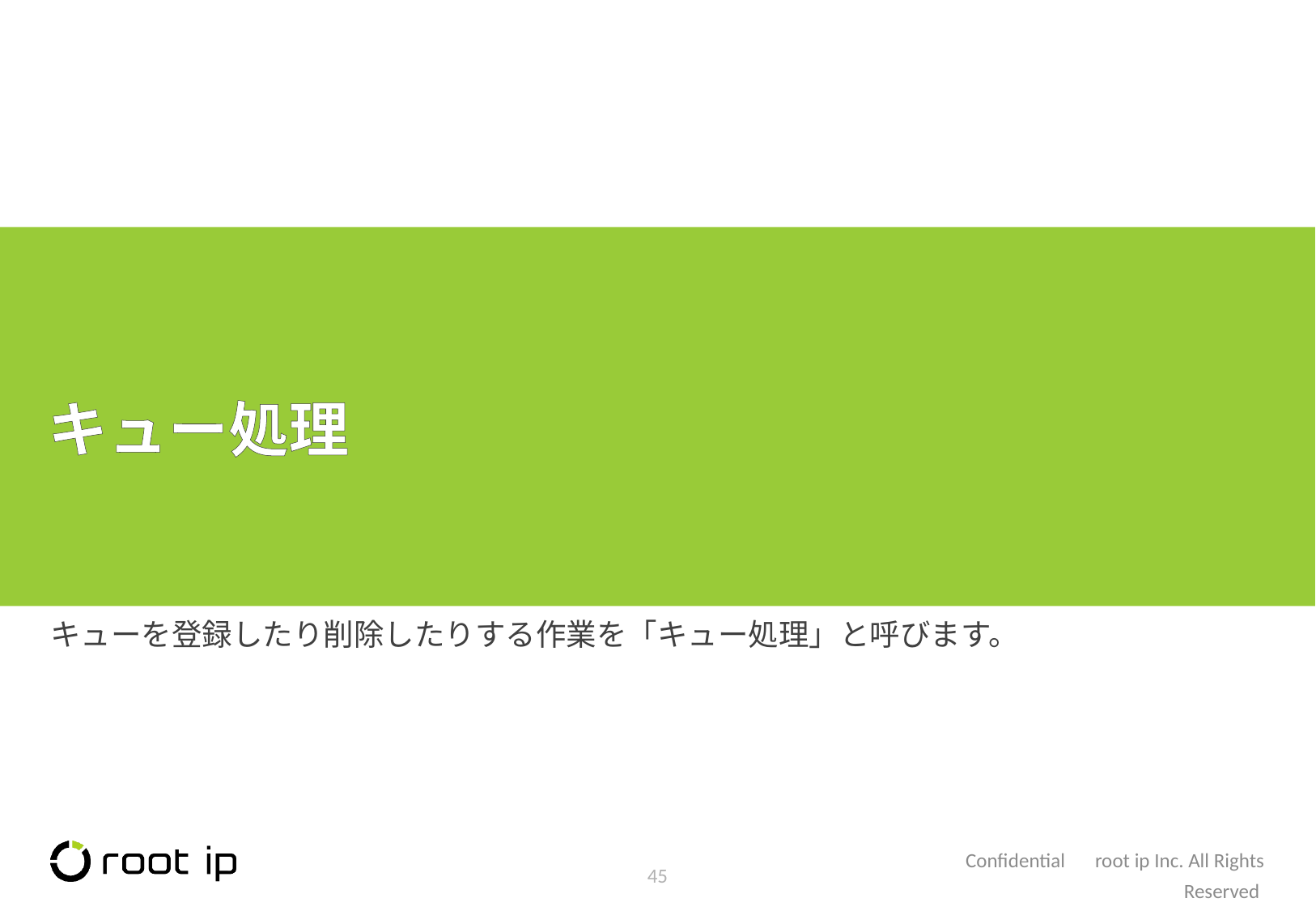

# キュー処理
キューを登録したり削除したりする作業を「キュー処理」と呼びます。
45